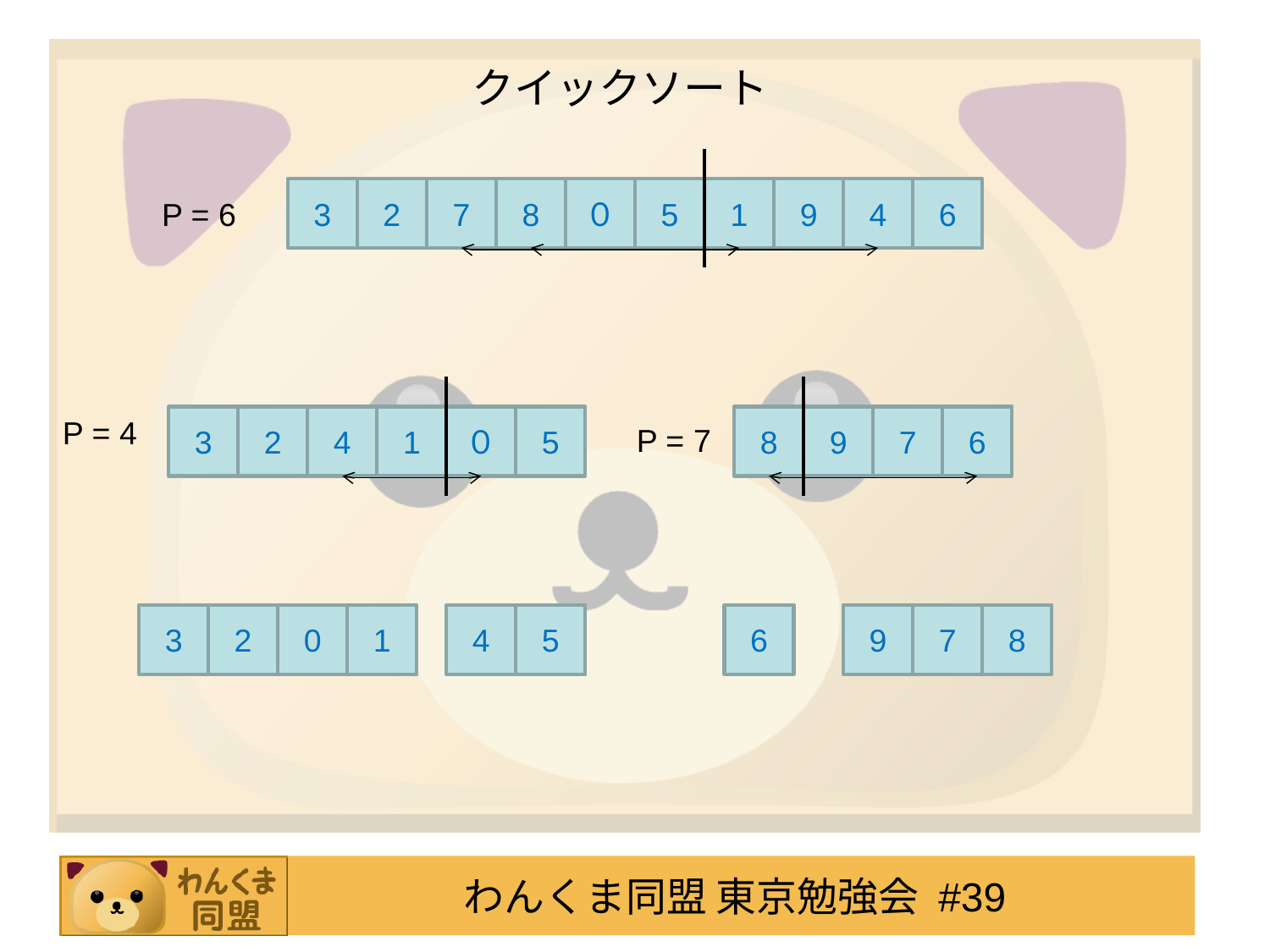

# クイックソート
3
2
7
8
０
5
1
9
4
6
P = 6
P = 4
3
2
4
1
０
5
8
9
7
6
P = 7
6
9
7
8
3
2
0
1
4
5